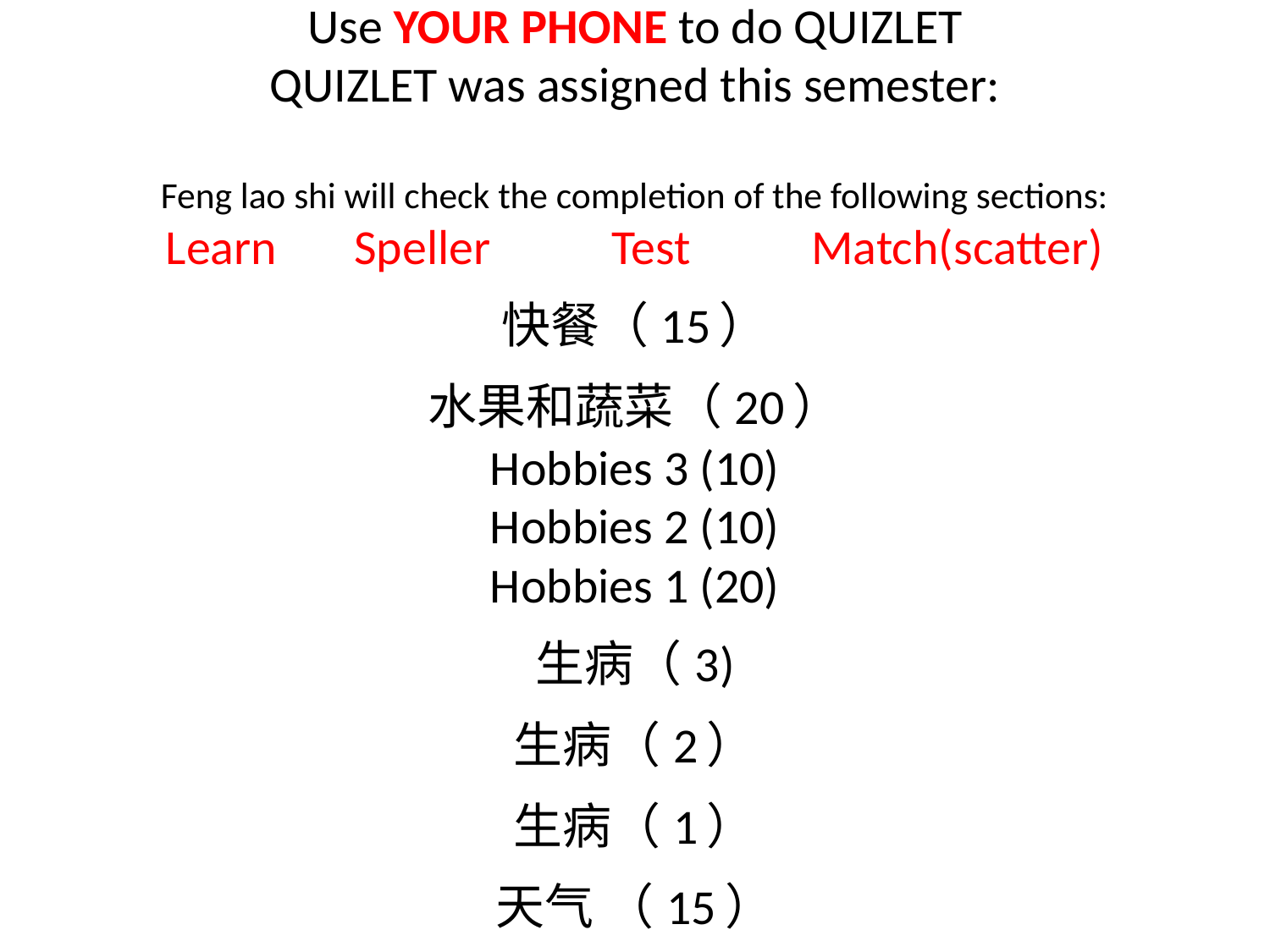

Use YOUR PHONE to do QUIZLET
QUIZLET was assigned this semester:

Feng lao shi will check the completion of the following sections:
Learn       Speller           Test           Match(scatter)
快餐（15）
水果和蔬菜（20）
Hobbies 3 (10)
Hobbies 2 (10)
Hobbies 1 (20)
生病（3)
生病（2）
生病（1）
天气 （15）